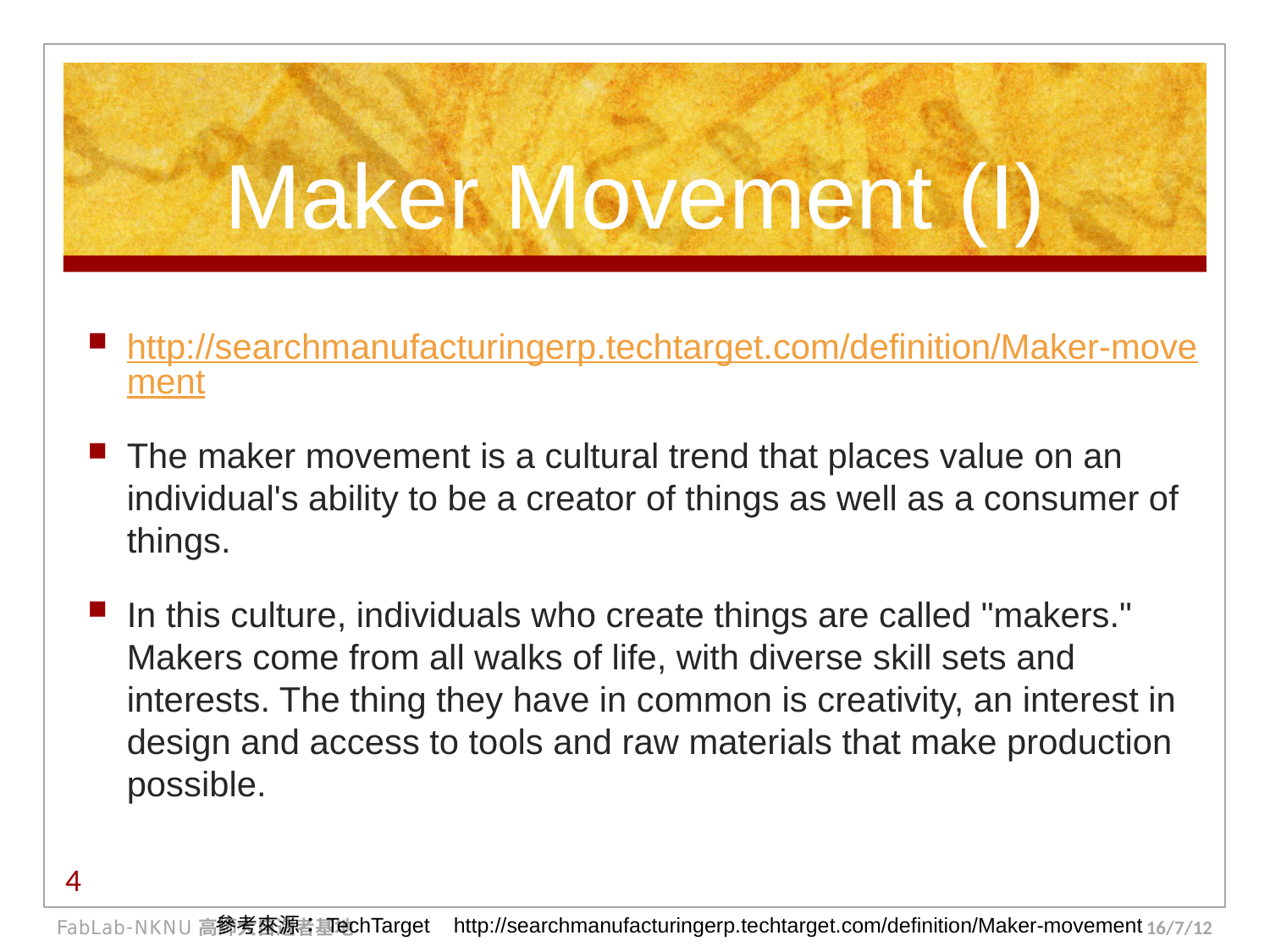

# Maker Movement (I)
http://searchmanufacturingerp.techtarget.com/definition/Maker-movement
The maker movement is a cultural trend that places value on an individual's ability to be a creator of things as well as a consumer of things.
In this culture, individuals who create things are called "makers." Makers come from all walks of life, with diverse skill sets and interests. The thing they have in common is creativity, an interest in design and access to tools and raw materials that make production possible.

4
FabLab-NKNU 高師大自造者基地
16/7/12
參考來源：TechTarget    http://searchmanufacturingerp.techtarget.com/definition/Maker-movement